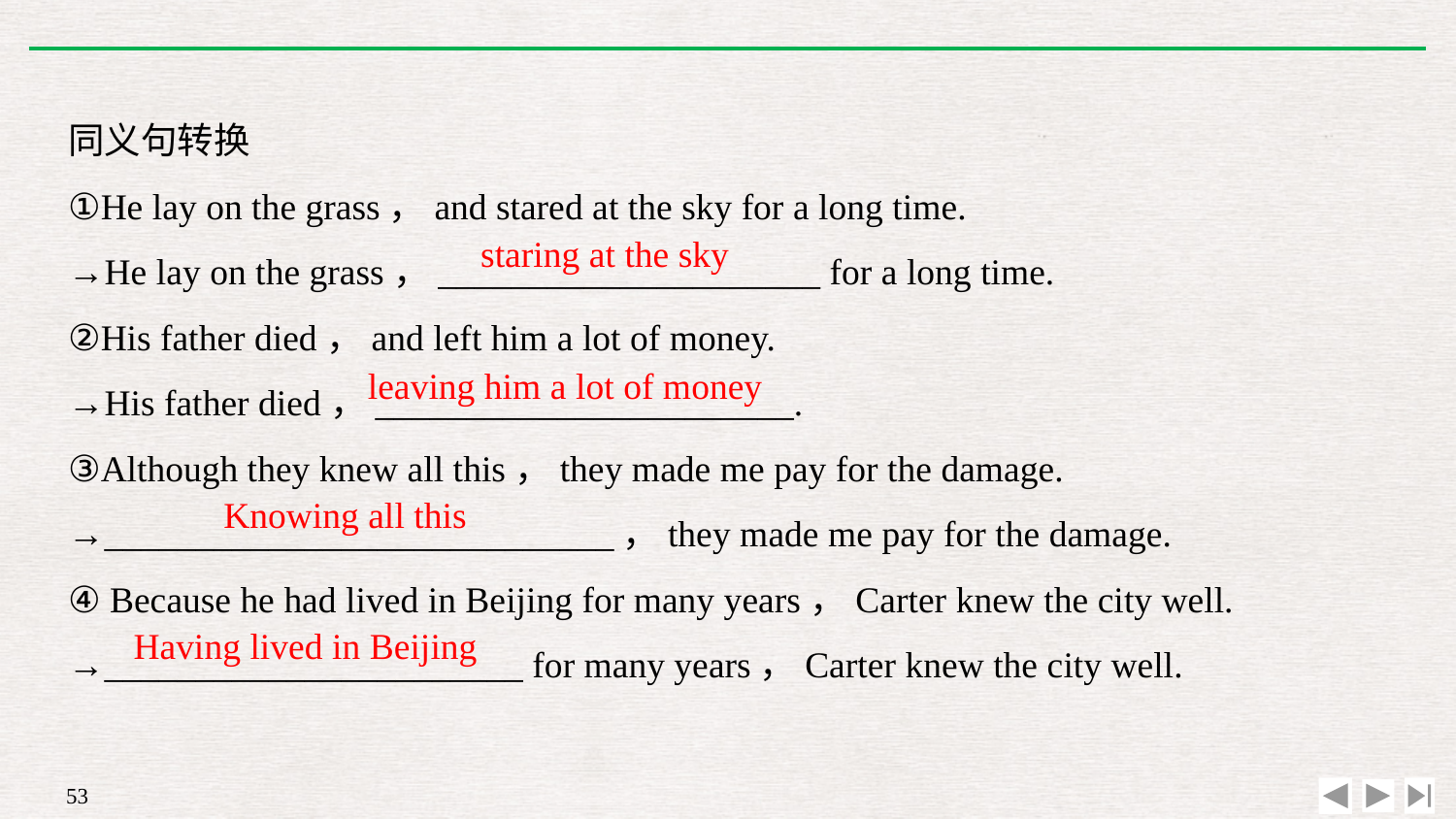

同义句转换
①He lay on the grass，and stared at the sky for a long time.
→He lay on the grass，_____________________ for a long time.
②His father died，and left him a lot of money.
→His father died，_______________________.
③Although they knew all this，they made me pay for the damage.
→____________________________，they made me pay for the damage.
④ Because he had lived in Beijing for many years，Carter knew the city well.
→_______________________ for many years，Carter knew the city well.
staring at the sky
leaving him a lot of money
Knowing all this
Having lived in Beijing